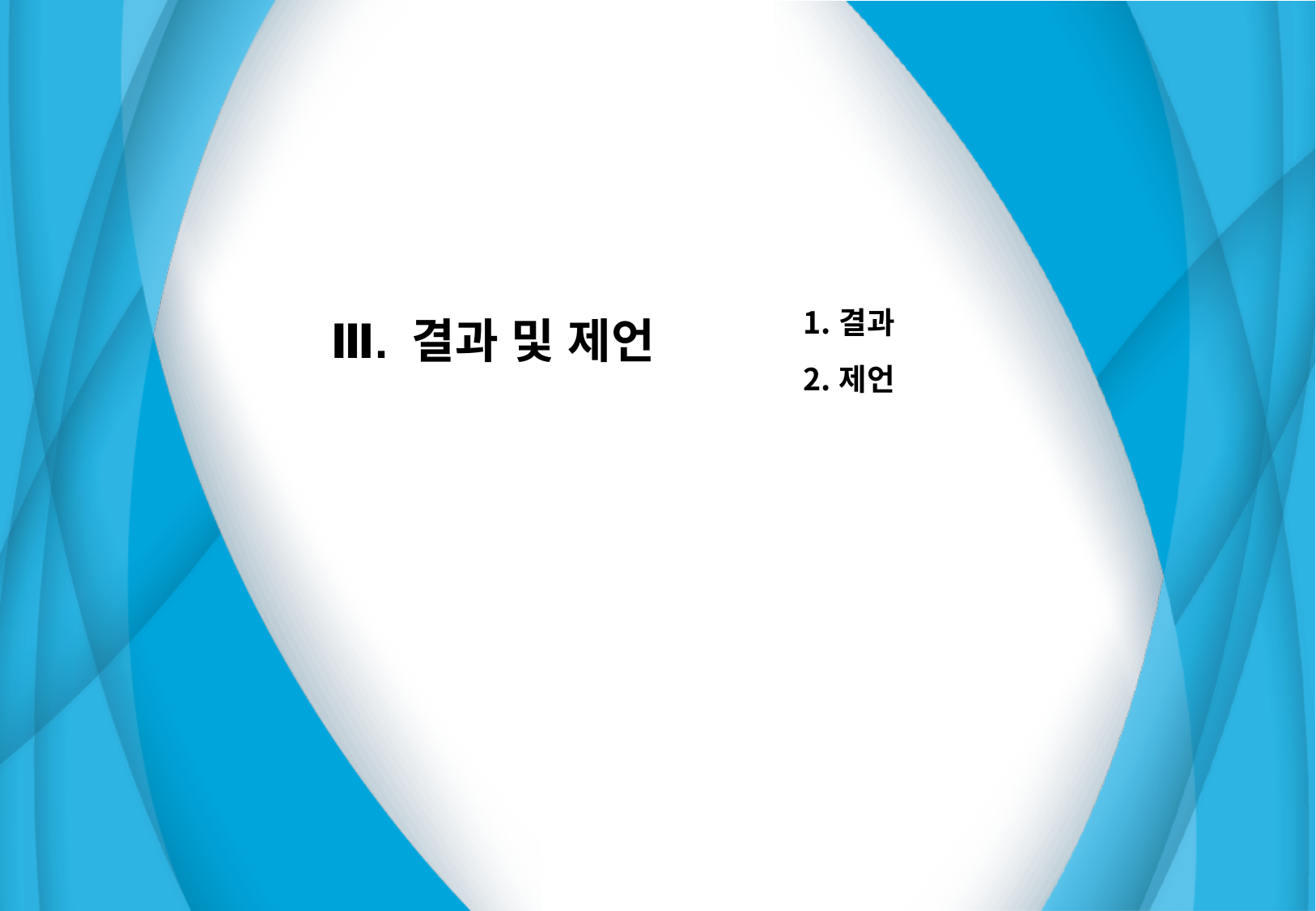

| Ⅲ. 결과 및 제언 |  |
| --- | --- |
결과
제언